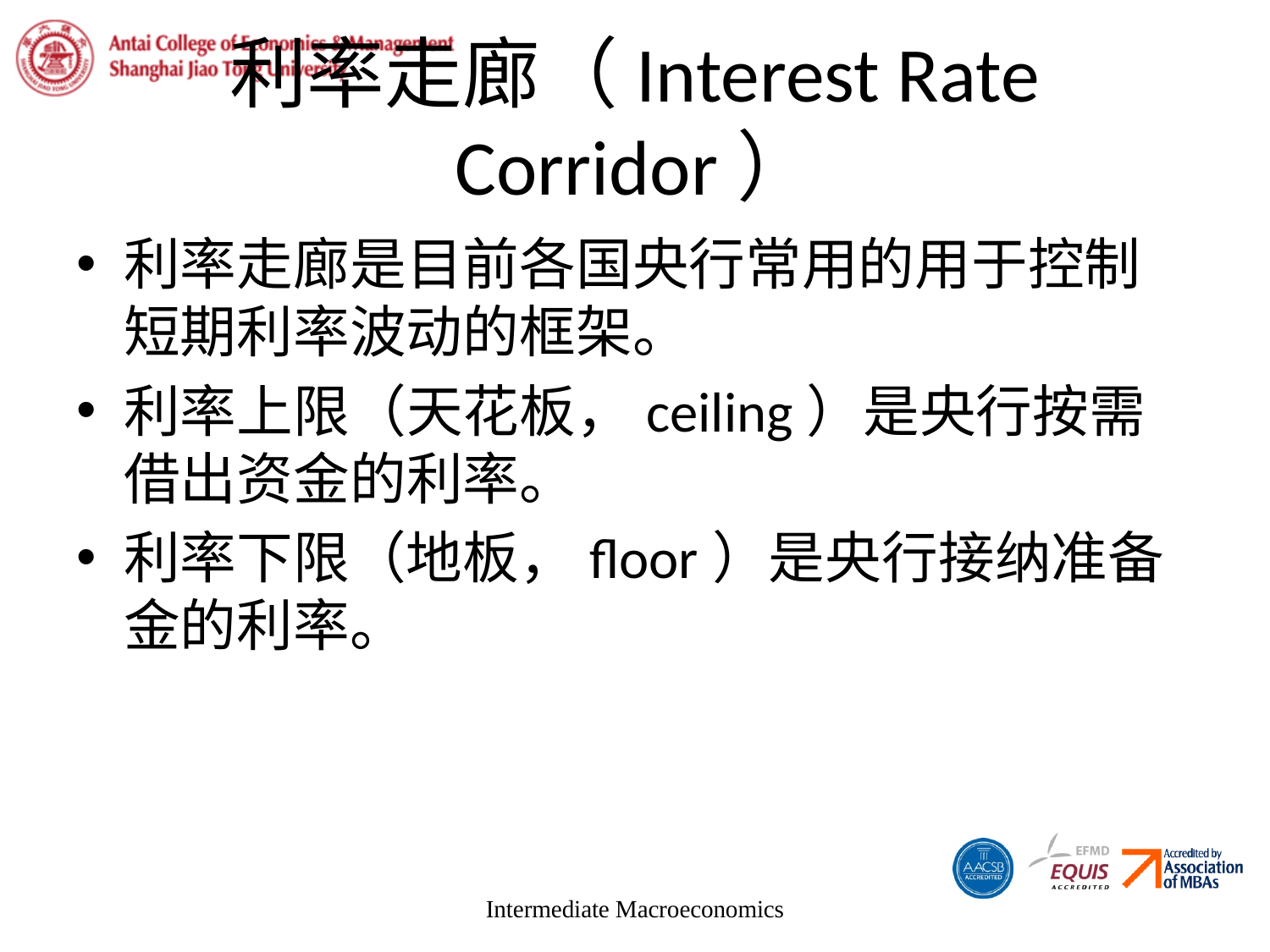

# 利率走廊（Interest Rate Corridor）
利率走廊是目前各国央行常用的用于控制短期利率波动的框架。
利率上限（天花板，ceiling）是央行按需借出资金的利率。
利率下限（地板，floor）是央行接纳准备金的利率。
Intermediate Macroeconomics